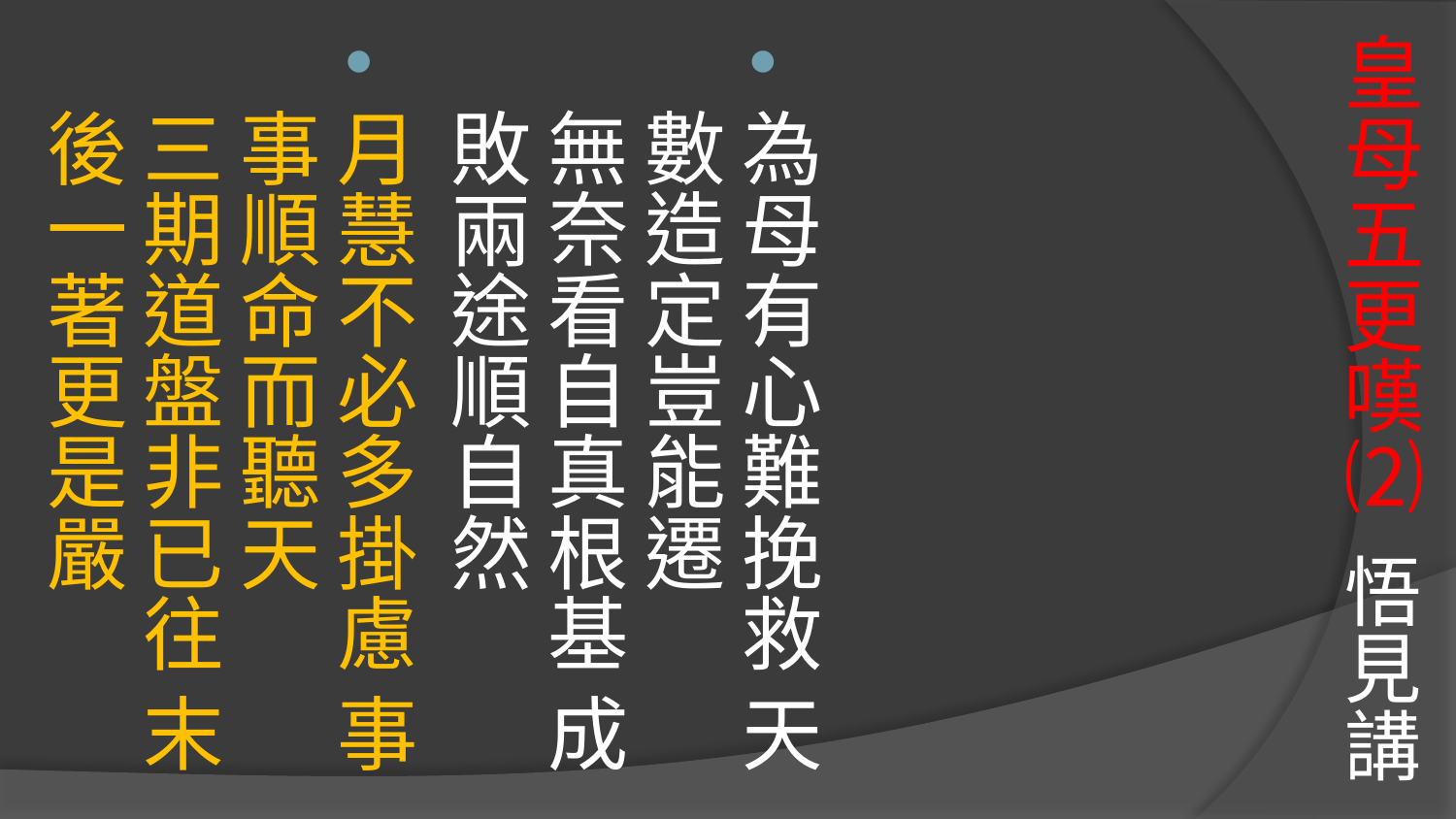

# 皇母五更嘆⑵  悟見講
為母有心難挽救 天數造定豈能遷
無奈看自真根基 成敗兩途順自然
月慧不必多掛慮 事事順命而聽天
三期道盤非已往 末後一著更是嚴